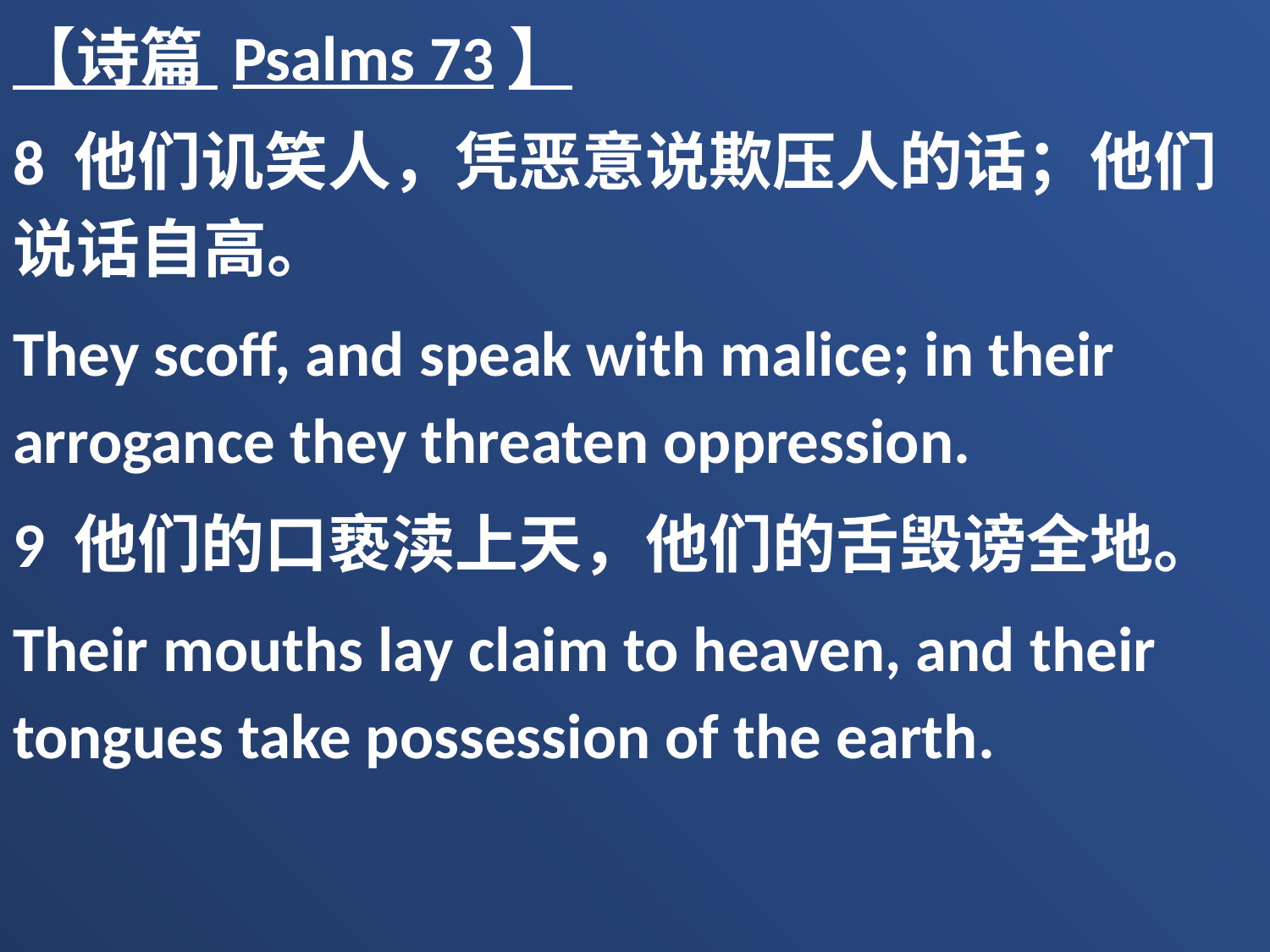

【诗篇 Psalms 73】
8 他们讥笑人，凭恶意说欺压人的话；他们说话自高。
They scoff, and speak with malice; in their arrogance they threaten oppression.
9 他们的口亵渎上天，他们的舌毁谤全地。
Their mouths lay claim to heaven, and their tongues take possession of the earth.